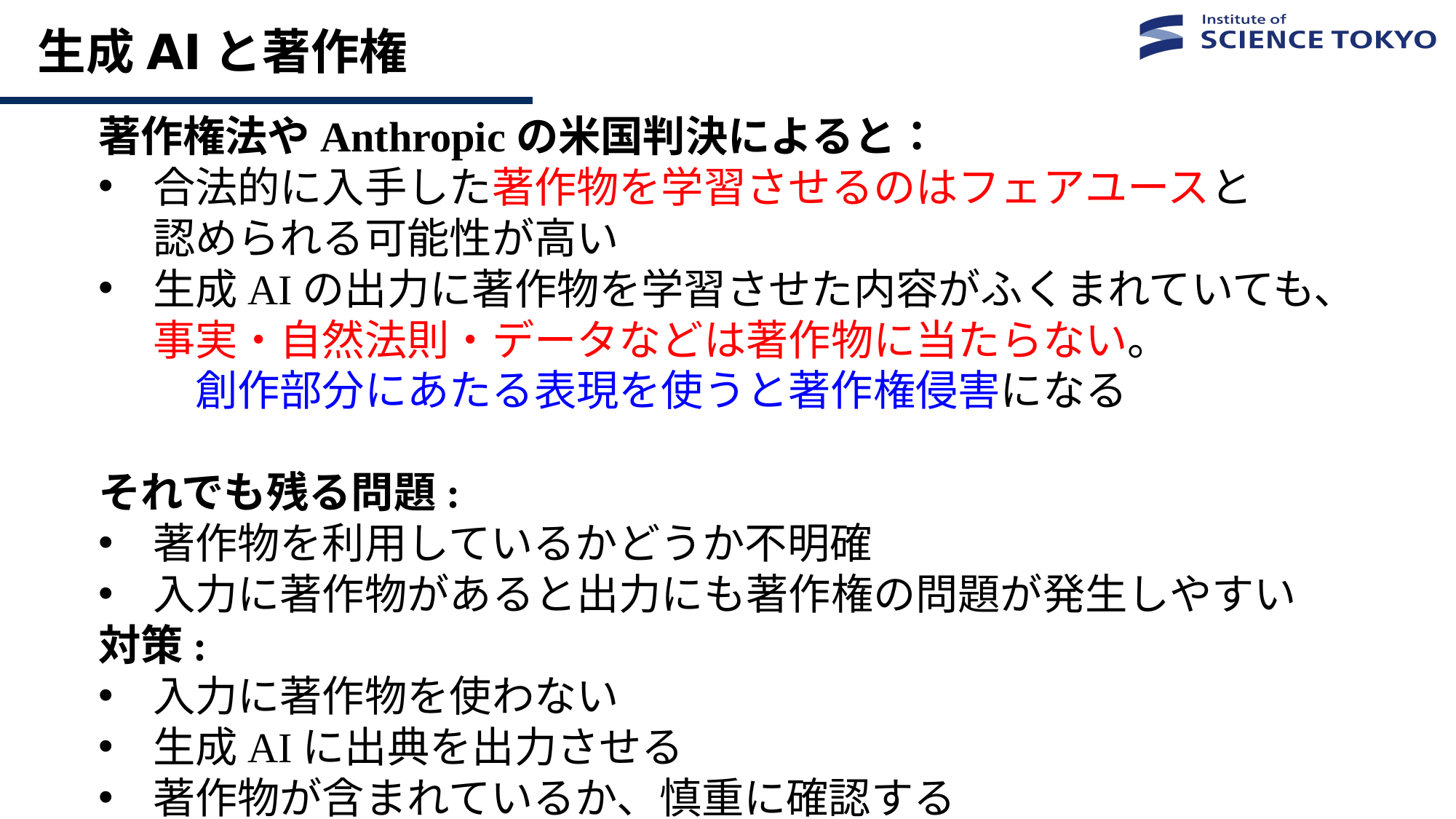

# 生成AIと著作権
著作権法やAnthropicの米国判決によると：
合法的に入手した著作物を学習させるのはフェアユースと
認められる可能性が高い
生成AIの出力に著作物を学習させた内容がふくまれていても、
事実・自然法則・データなどは著作物に当たらない。
　創作部分にあたる表現を使うと著作権侵害になる

それでも残る問題:
著作物を利用しているかどうか不明確
入力に著作物があると出力にも著作権の問題が発生しやすい
対策:
入力に著作物を使わない
生成AIに出典を出力させる
著作物が含まれているか、慎重に確認する